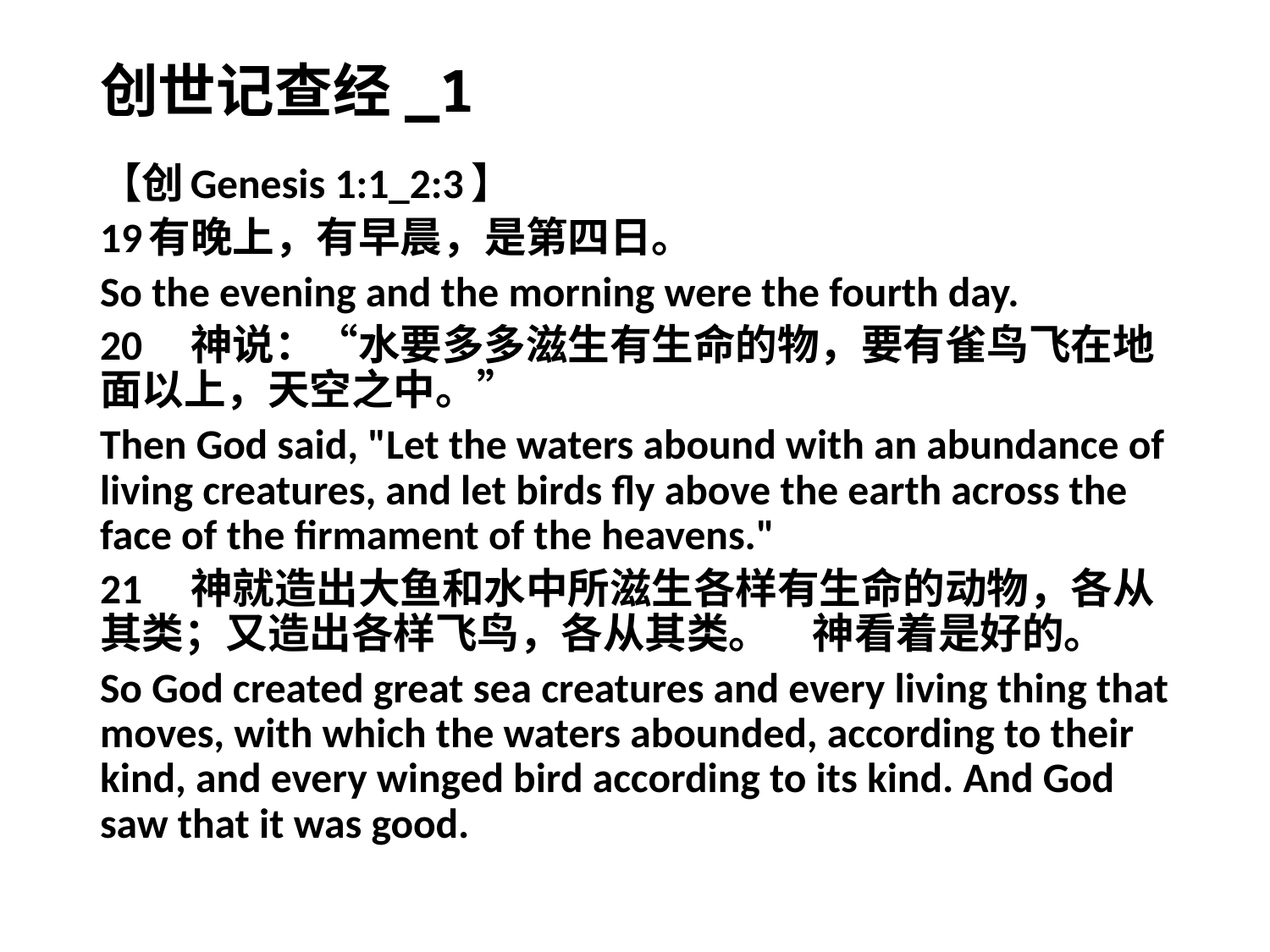

# 创世记查经_1
【创Genesis 1:1_2:3】
19有晚上，有早晨，是第四日。
So the evening and the morning were the fourth day.
20　神说：“水要多多滋生有生命的物，要有雀鸟飞在地面以上，天空之中。”
Then God said, "Let the waters abound with an abundance of living creatures, and let birds fly above the earth across the face of the firmament of the heavens."
21　神就造出大鱼和水中所滋生各样有生命的动物，各从其类；又造出各样飞鸟，各从其类。　神看着是好的。
So God created great sea creatures and every living thing that moves, with which the waters abounded, according to their kind, and every winged bird according to its kind. And God saw that it was good.